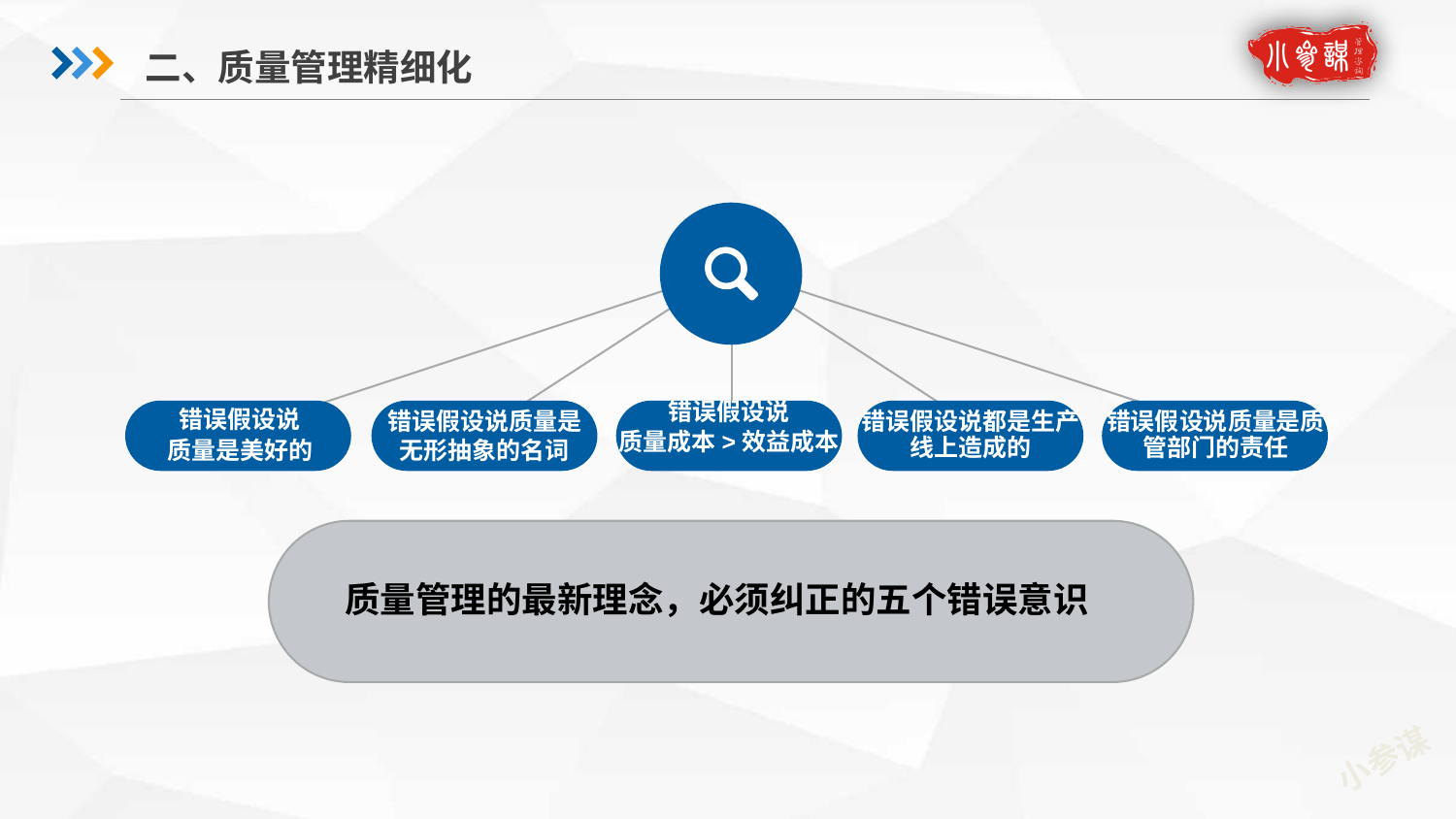

二、质量管理精细化

错误假设说质量是质管部门的责任
错误假设说
质量是美好的
错误假设说质量是无形抽象的名词
错误假设说
质量成本>效益成本
错误假设说都是生产线上造成的

质量管理的最新理念，必须纠正的五个错误意识